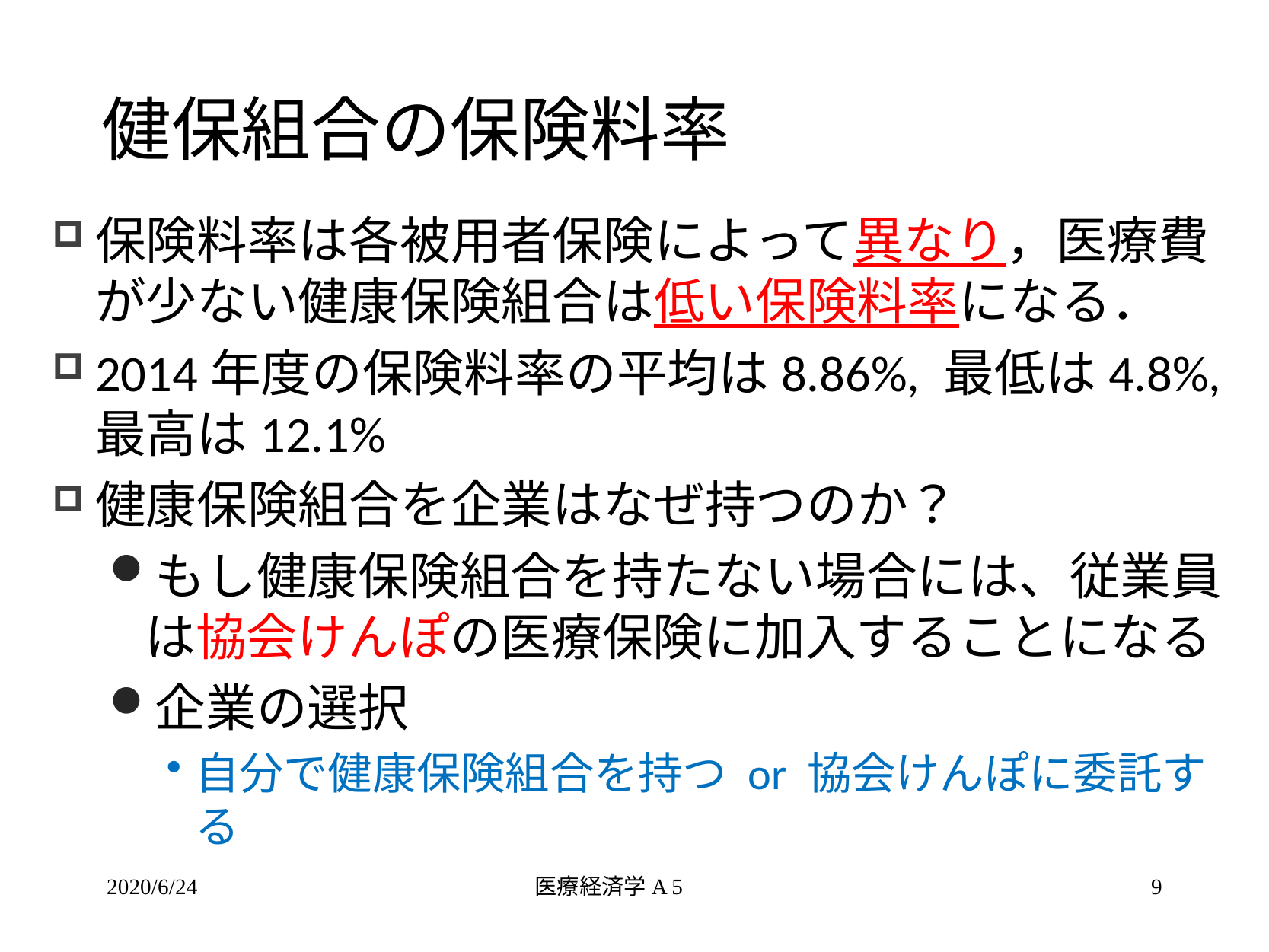

# 健保組合の保険料率
保険料率は各被用者保険によって異なり，医療費が少ない健康保険組合は低い保険料率になる．
2014年度の保険料率の平均は8.86%, 最低は4.8%, 最高は12.1%
健康保険組合を企業はなぜ持つのか？
もし健康保険組合を持たない場合には、従業員は協会けんぽの医療保険に加入することになる
企業の選択
自分で健康保険組合を持つ or 協会けんぽに委託する
2020/6/24
医療経済学A 5
9